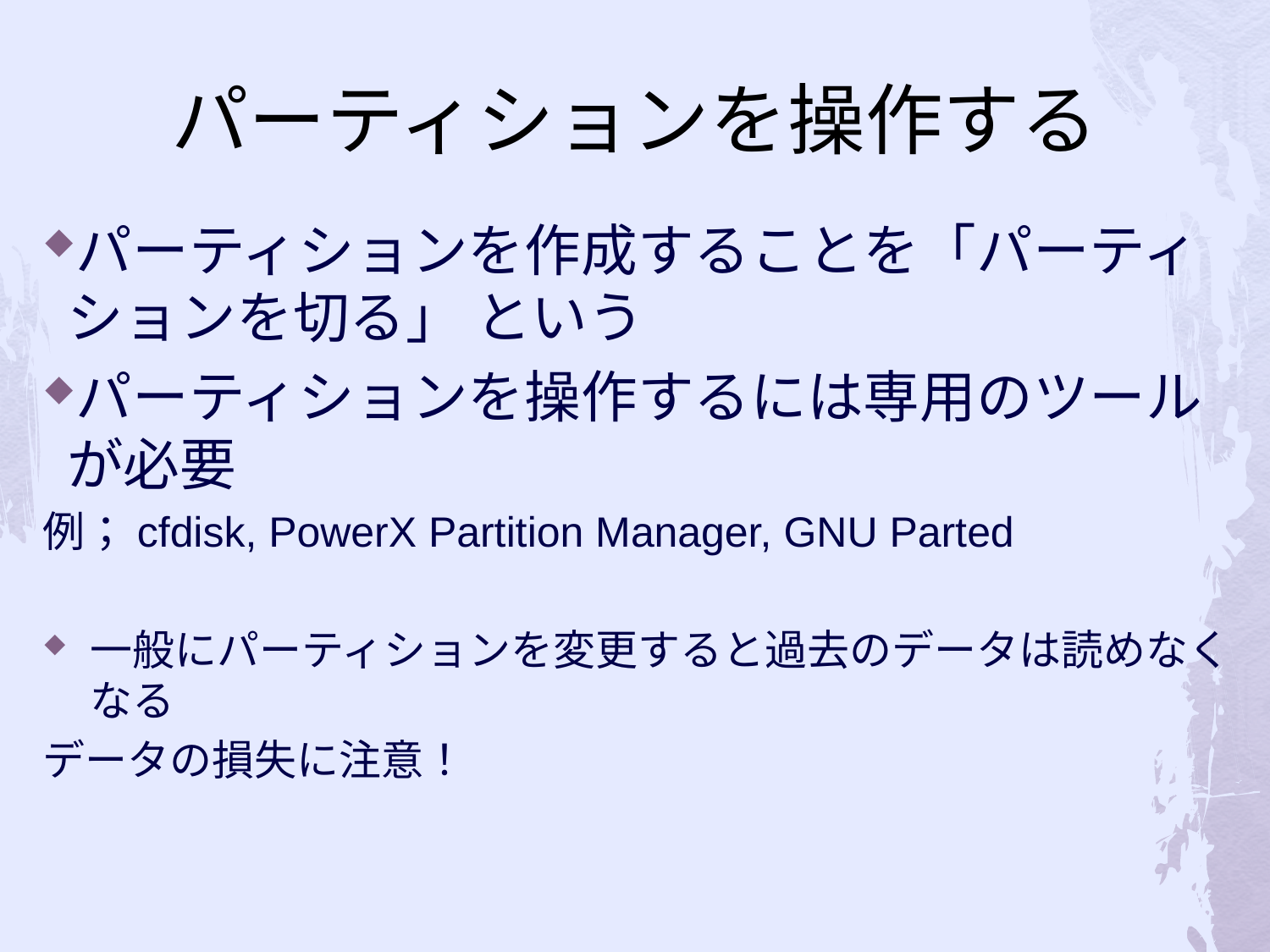

# パーティションを操作する
パーティションを作成することを「パーティションを切る」 という
パーティションを操作するには専用のツールが必要
例；cfdisk, PowerX Partition Manager, GNU Parted

一般にパーティションを変更すると過去のデータは読めなくなる
データの損失に注意！